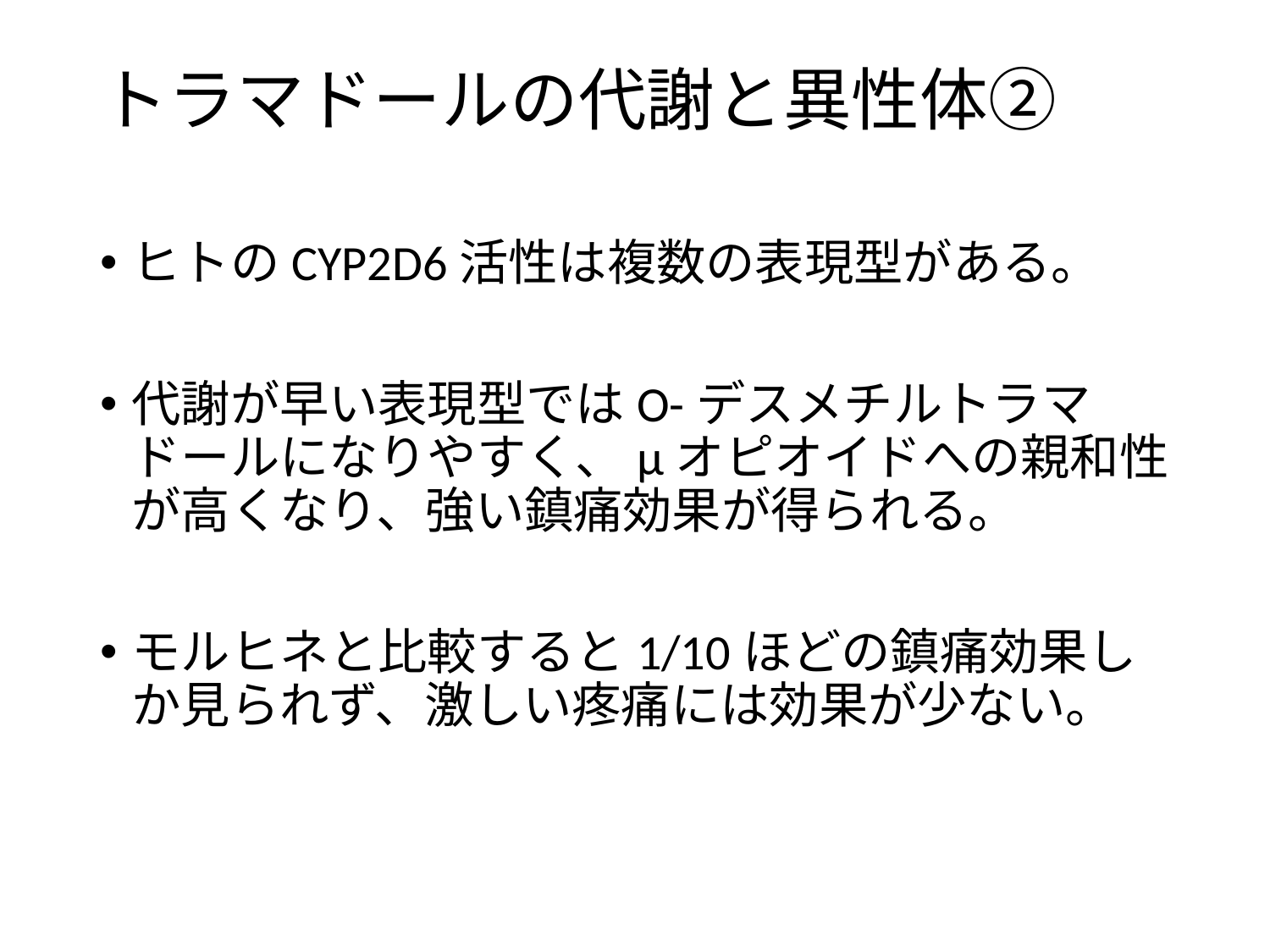

# トラマドールの代謝と異性体②

ヒトのCYP2D6活性は複数の表現型がある。

代謝が早い表現型ではO-デスメチルトラマドールになりやすく、μオピオイドへの親和性が高くなり、強い鎮痛効果が得られる。

モルヒネと比較すると1/10ほどの鎮痛効果しか見られず、激しい疼痛には効果が少ない。